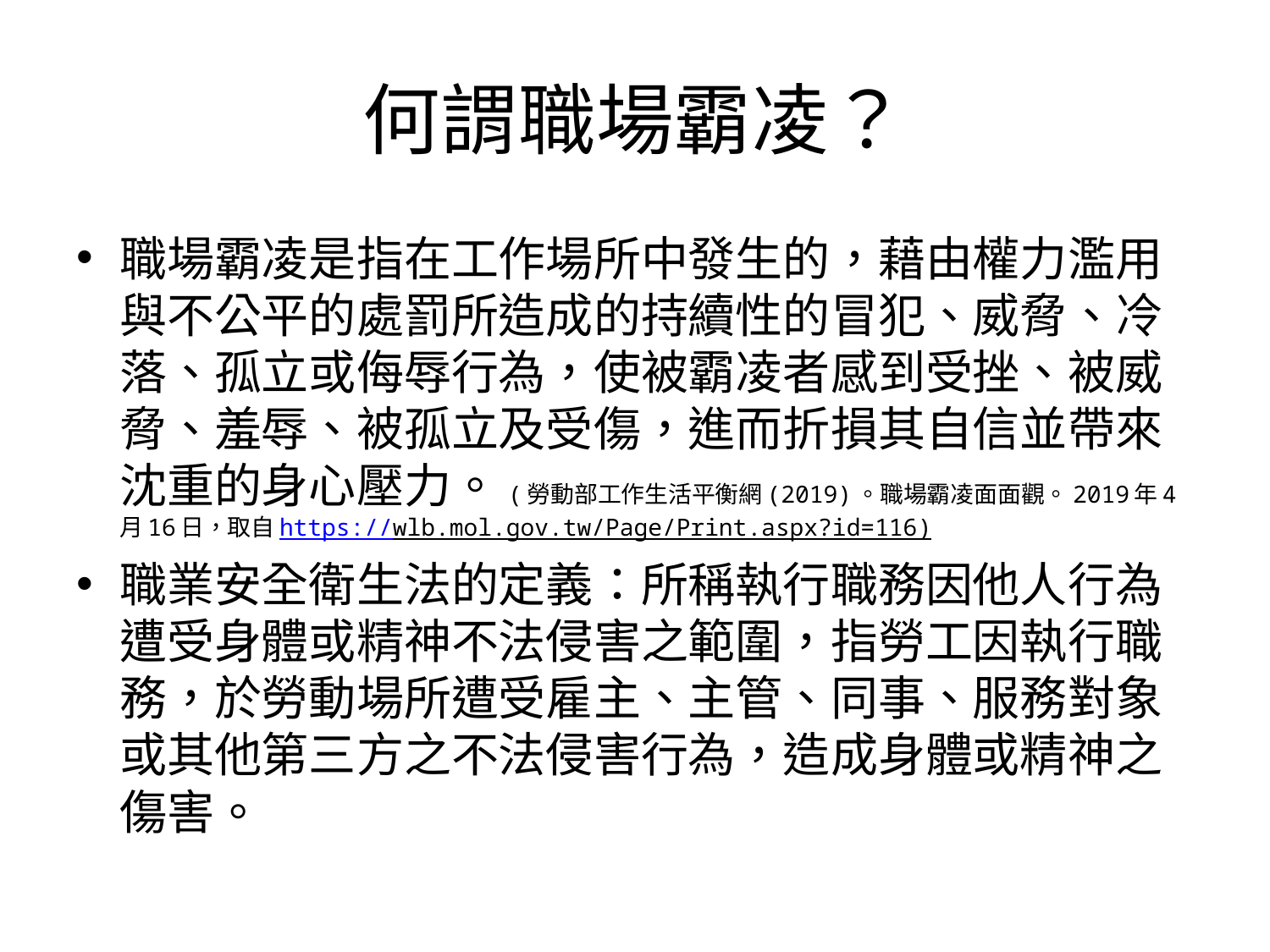

# 何謂職場霸凌？
職場霸凌是指在工作場所中發生的，藉由權力濫用與不公平的處罰所造成的持續性的冒犯、威脅、冷落、孤立或侮辱行為，使被霸凌者感到受挫、被威脅、羞辱、被孤立及受傷，進而折損其自信並帶來沈重的身心壓力。(勞動部工作生活平衡網(2019)。職場霸凌面面觀。2019年4月16日，取自https://wlb.mol.gov.tw/Page/Print.aspx?id=116)
職業安全衛生法的定義：所稱執行職務因他人行為遭受身體或精神不法侵害之範圍，指勞工因執行職務，於勞動場所遭受雇主、主管、同事、服務對象或其他第三方之不法侵害行為，造成身體或精神之傷害。